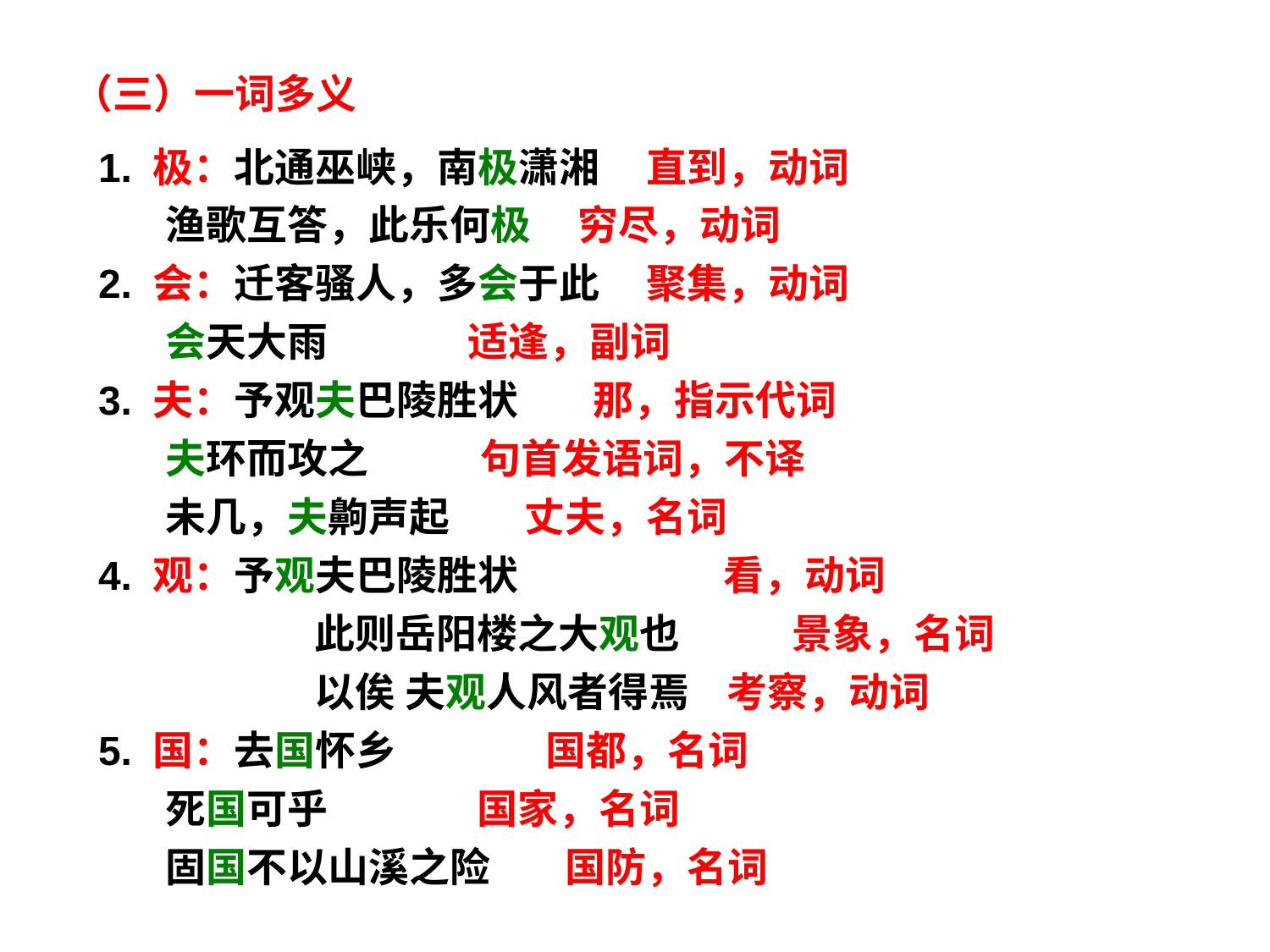

（三）一词多义
    1. 极：北通巫峡，南极潇湘     直到，动词
           渔歌互答，此乐何极     穷尽，动词
    2. 会：迁客骚人，多会于此     聚集，动词
           会天大雨               适逢，副词
    3. 夫：予观夫巴陵胜状        那，指示代词
           夫环而攻之            句首发语词，不译
           未几，夫齁声起        丈夫，名词
    4. 观：予观夫巴陵胜状                      看，动词
                           此则岳阳楼之大观也            景象，名词
                           以俟 夫观人风者得焉    考察，动词
    5. 国：去国怀乡                国都，名词
           死国可乎                国家，名词
           固国不以山溪之险        国防，名词